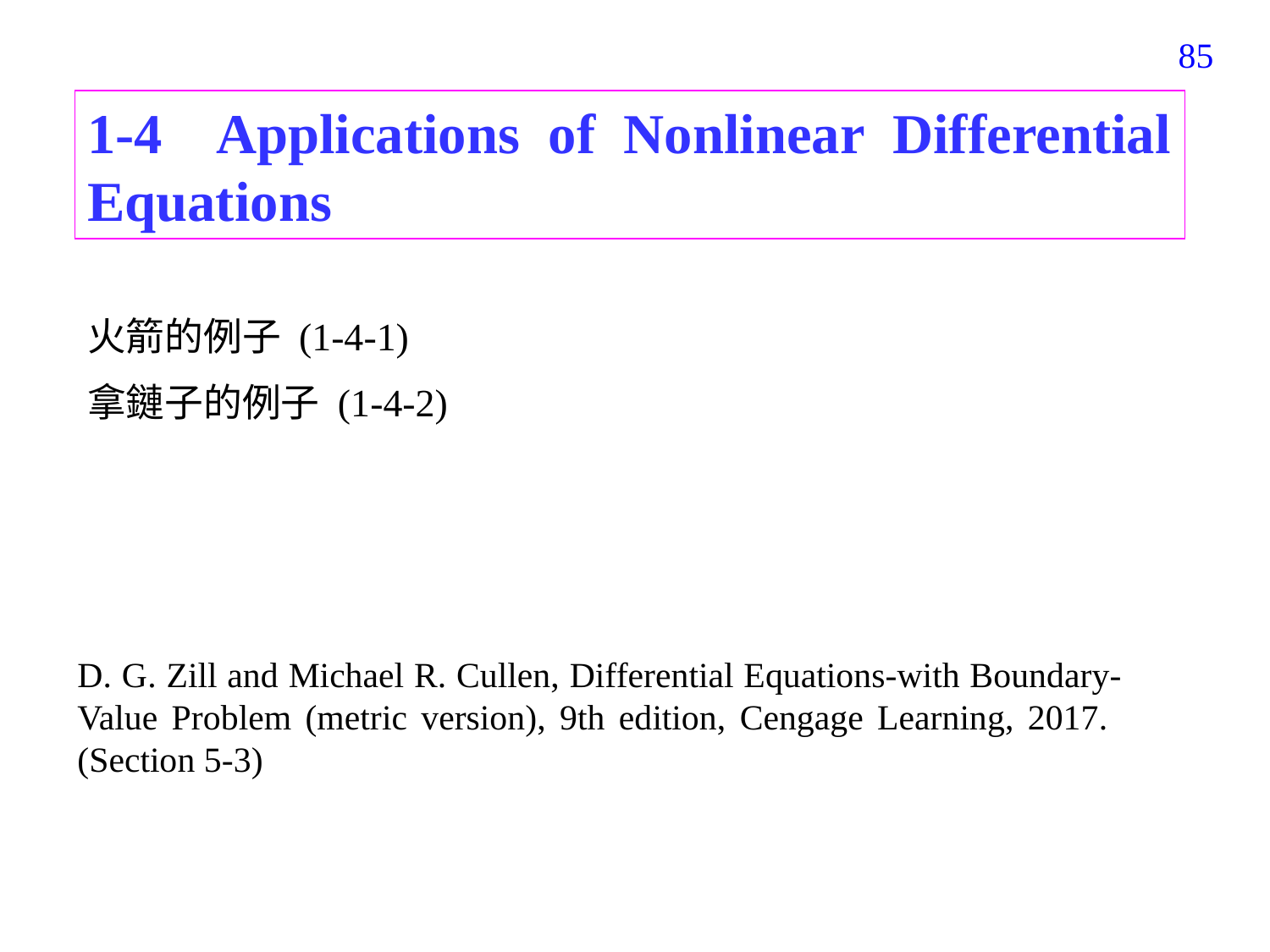

85
1-4  Applications of Nonlinear Differential Equations
火箭的例子 (1-4-1)
拿鏈子的例子 (1-4-2)
D. G. Zill and Michael R. Cullen, Differential Equations-with Boundary-Value Problem (metric version), 9th edition, Cengage Learning, 2017.  (Section 5-3)